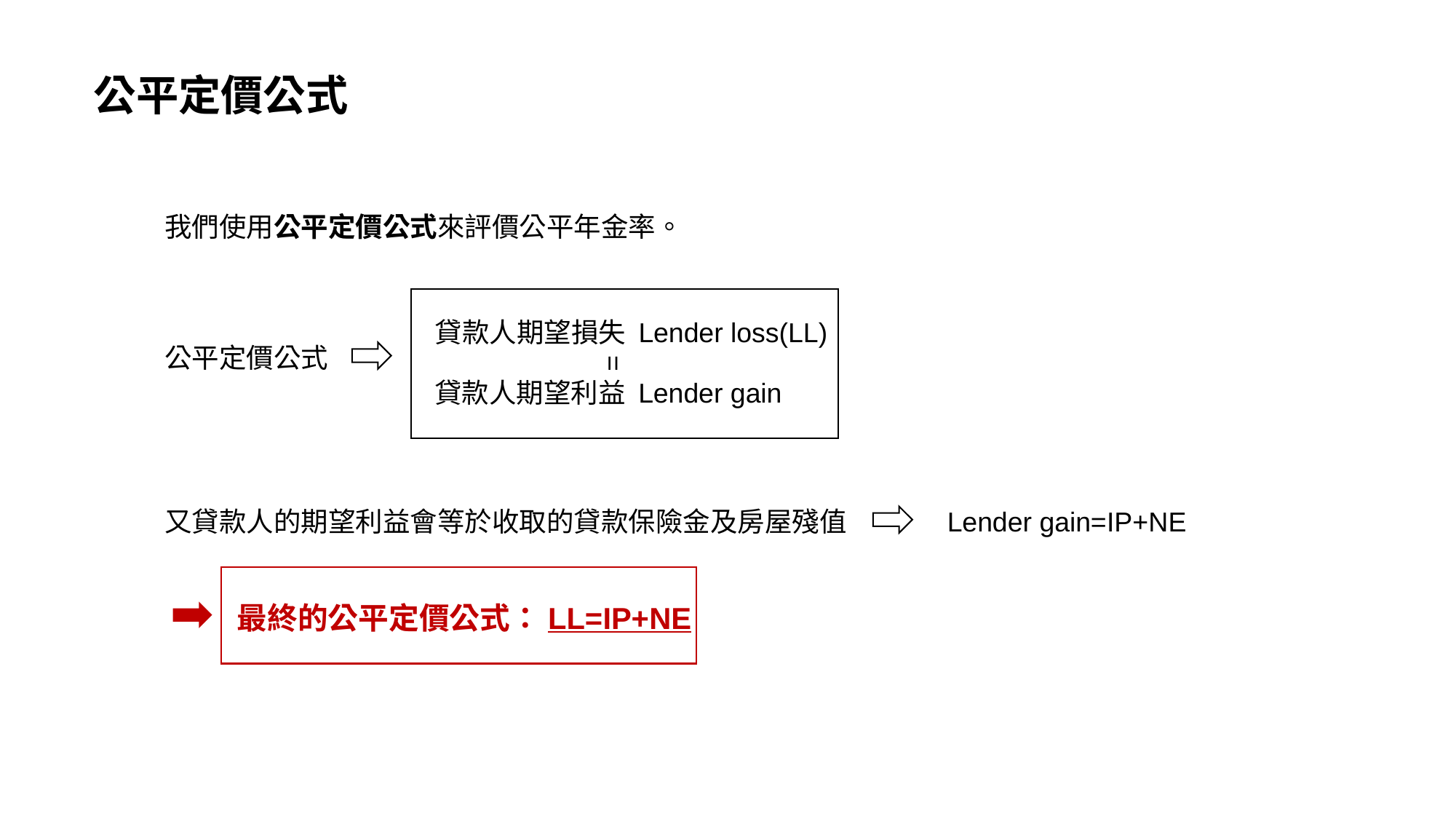

公平定價公式
我們使用公平定價公式來評價公平年金率。

公平定價公式

又貸款人的期望利益會等於收取的貸款保險金及房屋殘值  	  Lender gain=IP+NE

　　　最終的公平定價公式：LL=IP+NE

貸款人期望損失 Lender loss(LL)
=
貸款人期望利益 Lender gain